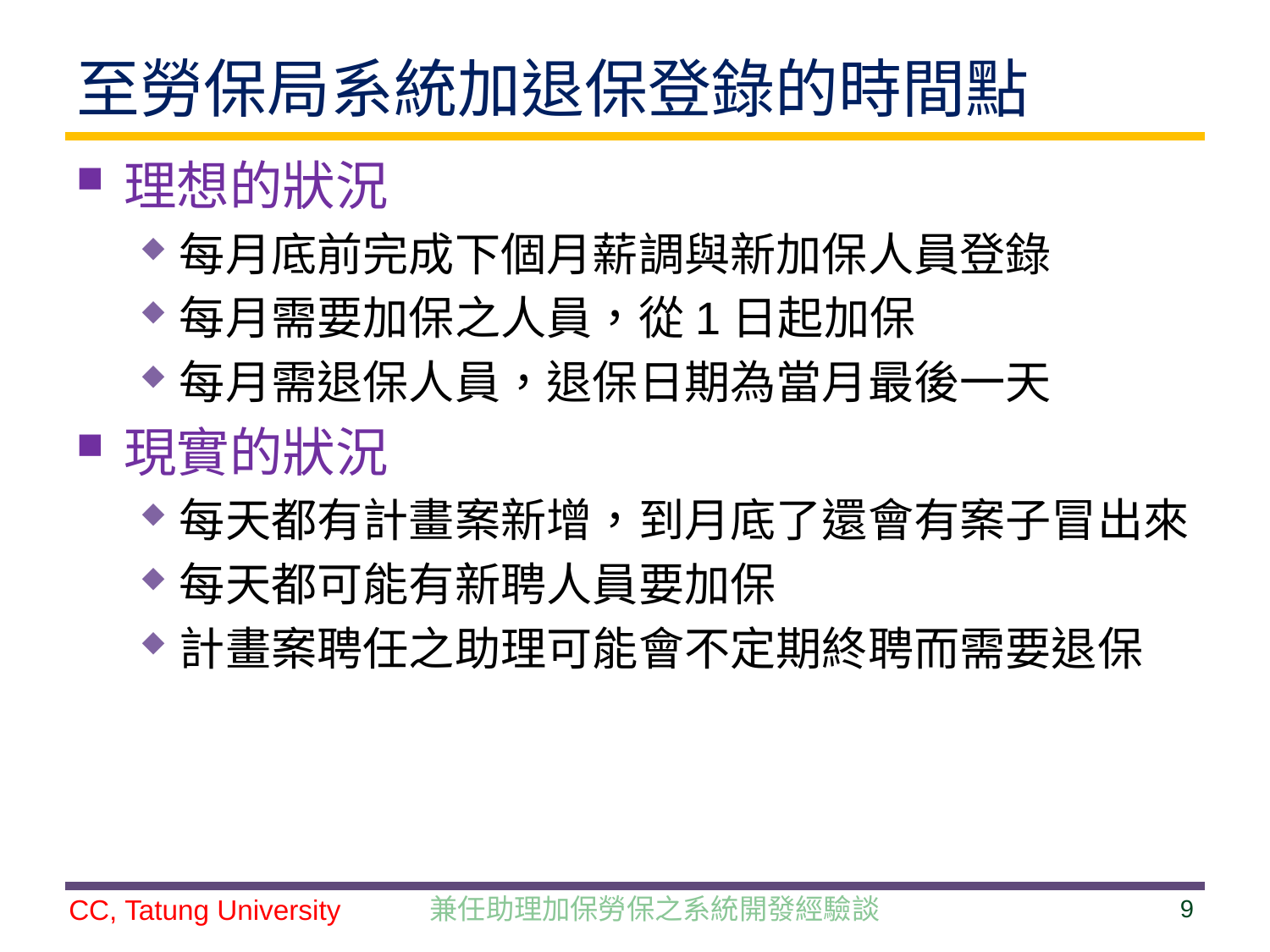

# 至勞保局系統加退保登錄的時間點
理想的狀況
每月底前完成下個月薪調與新加保人員登錄
每月需要加保之人員，從1日起加保
每月需退保人員，退保日期為當月最後一天
現實的狀況
每天都有計畫案新增，到月底了還會有案子冒出來
每天都可能有新聘人員要加保
計畫案聘任之助理可能會不定期終聘而需要退保

兼任助理加保勞保之系統開發經驗談
9